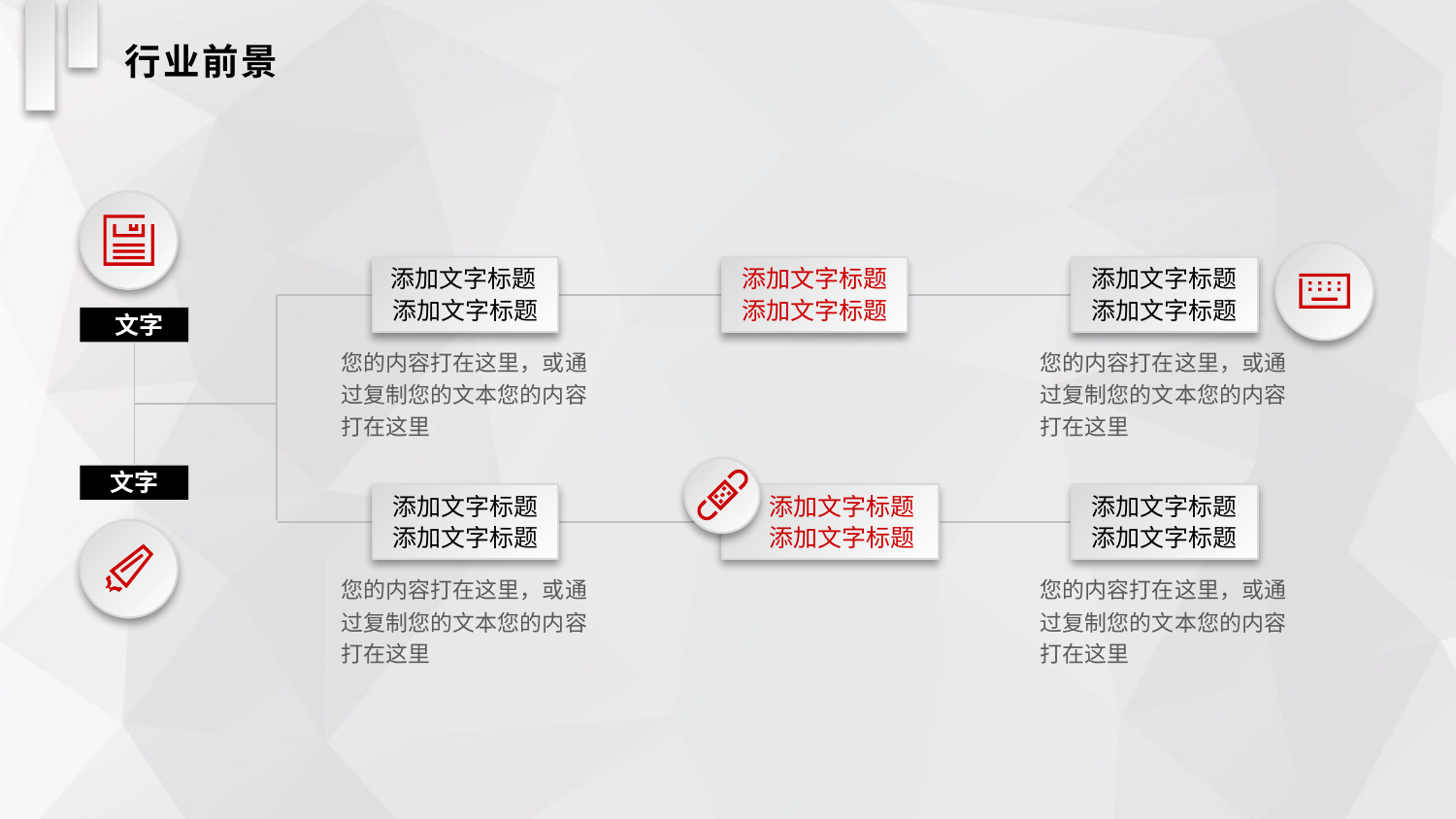

行业前景

文字

添加文字标题
添加文字标题

添加文字标题
添加文字标题

添加文字标题
添加文字标题

您的内容打在这里，或通过复制您的文本您的内容打在这里
您的内容打在这里，或通过复制您的文本您的内容打在这里
您的内容打在这里，或通过复制您的文本您的内容打在这里
您的内容打在这里，或通过复制您的文本您的内容打在这里

添加文字标题
添加文字标题

添加文字标题
添加文字标题

添加文字标题
添加文字标题

文字